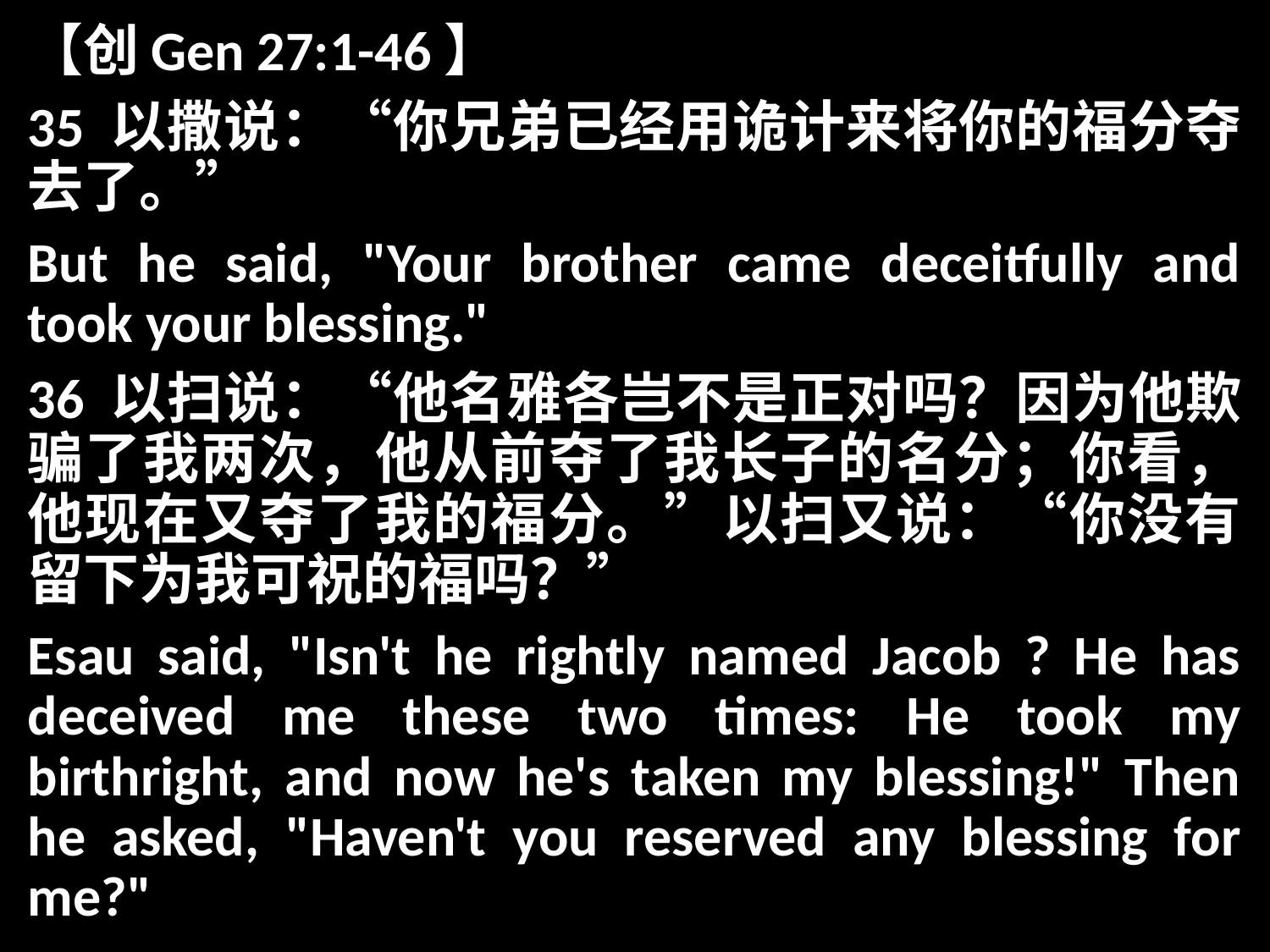

【创Gen 27:1-46】
35 以撒说：“你兄弟已经用诡计来将你的福分夺去了。”
But he said, "Your brother came deceitfully and took your blessing."
36 以扫说：“他名雅各岂不是正对吗？因为他欺骗了我两次，他从前夺了我长子的名分；你看，他现在又夺了我的福分。”以扫又说：“你没有留下为我可祝的福吗？”
Esau said, "Isn't he rightly named Jacob ? He has deceived me these two times: He took my birthright, and now he's taken my blessing!" Then he asked, "Haven't you reserved any blessing for me?"